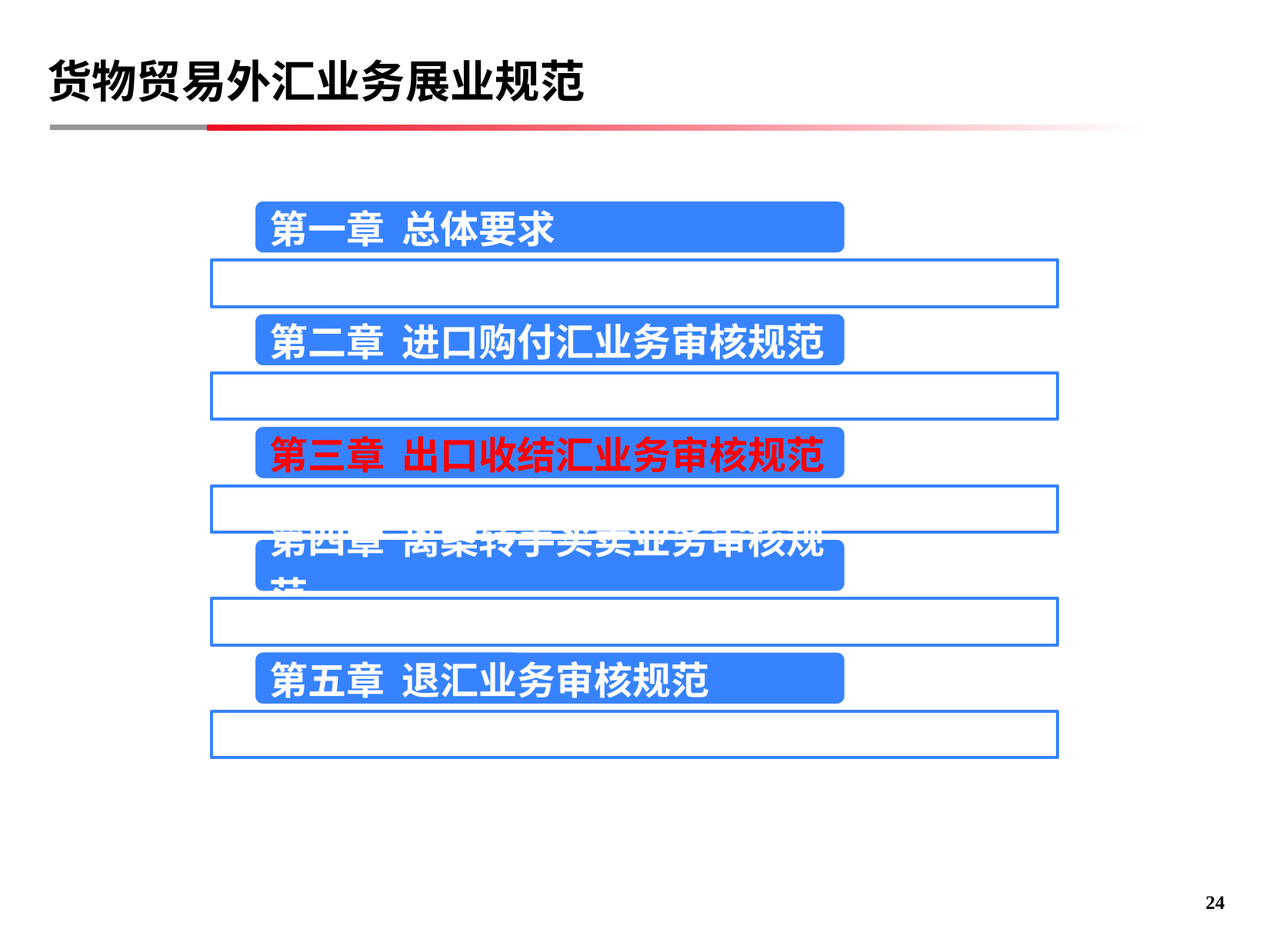

# 货物贸易外汇业务展业规范
第一章  总体要求
第二章  进口购付汇业务审核规范
第三章  出口收结汇业务审核规范
第四章  离案转手买卖业务审核规范
第五章  退汇业务审核规范
24